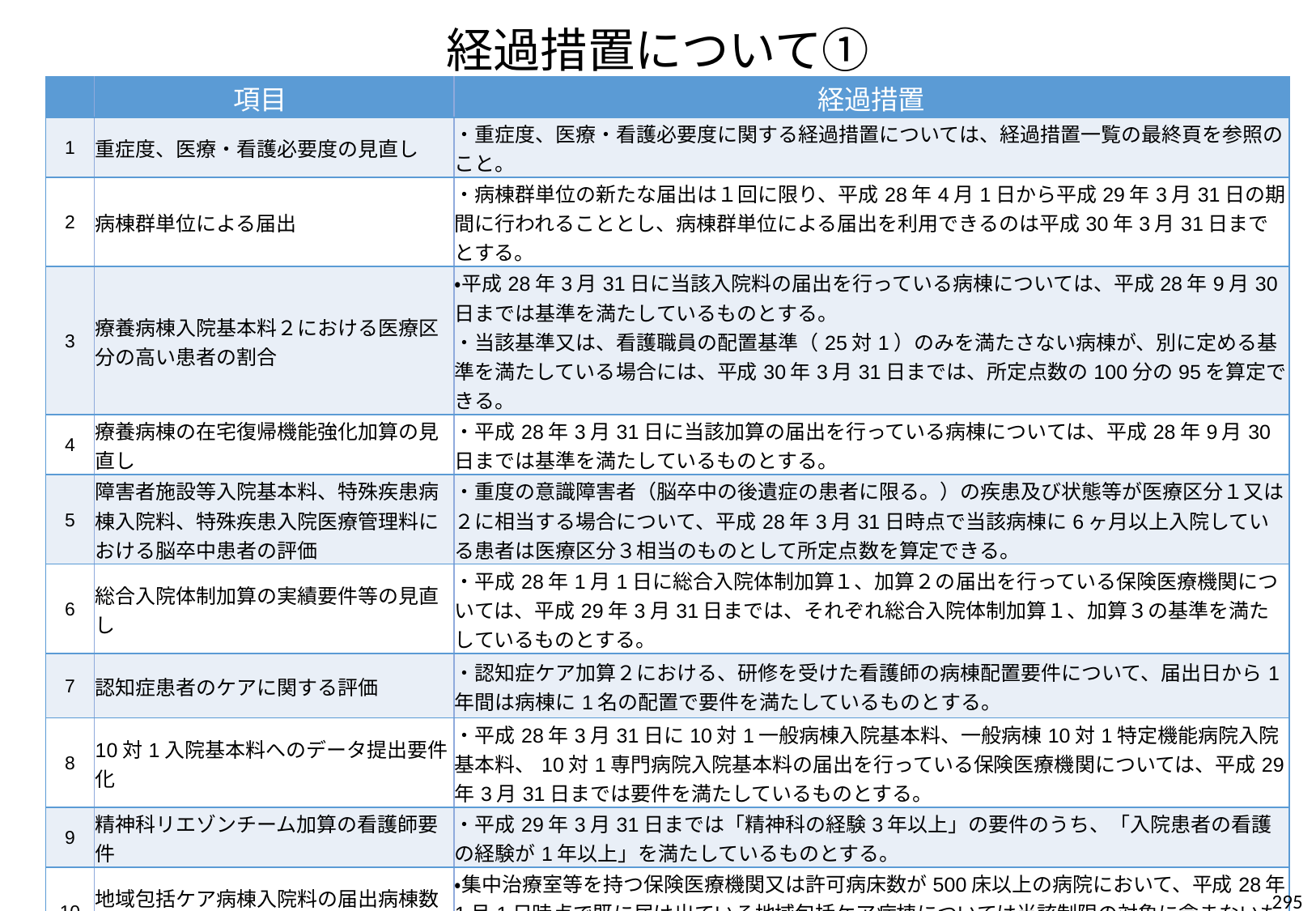

経過措置について①
|  | 項目 | 経過措置 |
| --- | --- | --- |
| 1 | 重症度、医療・看護必要度の見直し | ・重症度、医療・看護必要度に関する経過措置については、経過措置一覧の最終頁を参照のこと。 |
| 2 | 病棟群単位による届出 | ・病棟群単位の新たな届出は１回に限り、平成28年4月1日から平成29年3月31日の期間に行われることとし、病棟群単位による届出を利用できるのは平成30年3月31日までとする。 |
| 3 | 療養病棟入院基本料２における医療区分の高い患者の割合 | ・平成28年3月31日に当該入院料の届出を行っている病棟については、平成28年9月30日までは基準を満たしているものとする。 ・当該基準又は、看護職員の配置基準（25対1）のみを満たさない病棟が、別に定める基準を満たしている場合には、平成30年3月31日までは、所定点数の100分の95を算定できる。 |
| 4 | 療養病棟の在宅復帰機能強化加算の見直し | ・平成28年3月31日に当該加算の届出を行っている病棟については、平成28年9月30日までは基準を満たしているものとする。 |
| 5 | 障害者施設等入院基本料、特殊疾患病棟入院料、特殊疾患入院医療管理料における脳卒中患者の評価 | ・重度の意識障害者（脳卒中の後遺症の患者に限る。）の疾患及び状態等が医療区分１又は２に相当する場合について、平成28年3月31日時点で当該病棟に6ヶ月以上入院している患者は医療区分３相当のものとして所定点数を算定できる。 |
| 6 | 総合入院体制加算の実績要件等の見直し | ・平成28年1月1日に総合入院体制加算１、加算２の届出を行っている保険医療機関については、平成29年3月31日までは、それぞれ総合入院体制加算１、加算３の基準を満たしているものとする。 |
| 7 | 認知症患者のケアに関する評価 | ・認知症ケア加算２における、研修を受けた看護師の病棟配置要件について、届出日から1年間は病棟に1名の配置で要件を満たしているものとする。 |
| 8 | 10対1入院基本料へのデータ提出要件化 | ・平成28年3月31日に10対1一般病棟入院基本料、一般病棟10対1特定機能病院入院基本料、10対1専門病院入院基本料の届出を行っている保険医療機関については、平成29年3月31日までは要件を満たしているものとする。 |
| 9 | 精神科リエゾンチーム加算の看護師要件 | ・平成29年3月31日までは「精神科の経験3年以上」の要件のうち、「入院患者の看護の経験が1年以上」を満たしているものとする。 |
| 10 | 地域包括ケア病棟入院料の届出病棟数の制限 | ・集中治療室等を持つ保険医療機関又は許可病床数が500床以上の病院において、平成28年1月1日時点で既に届け出ている地域包括ケア病棟については当該制限の対象に含まないものとする。 |
| 11 | 回復期リハビリテーション病棟におけるアウトカムの評価 | ・当該アウトカムの評価に係る実績指数の算出は、平成28年4月1日以降に当該病棟に入棟した患者を対象として、平成29年1月から3ヶ月ごとに算出する。 |
| 12 | 地域移行機能強化病棟入院料の届出 | ・当該入院料の届出は平成32年3月31日までに限り行うことができるものとする。 |
295